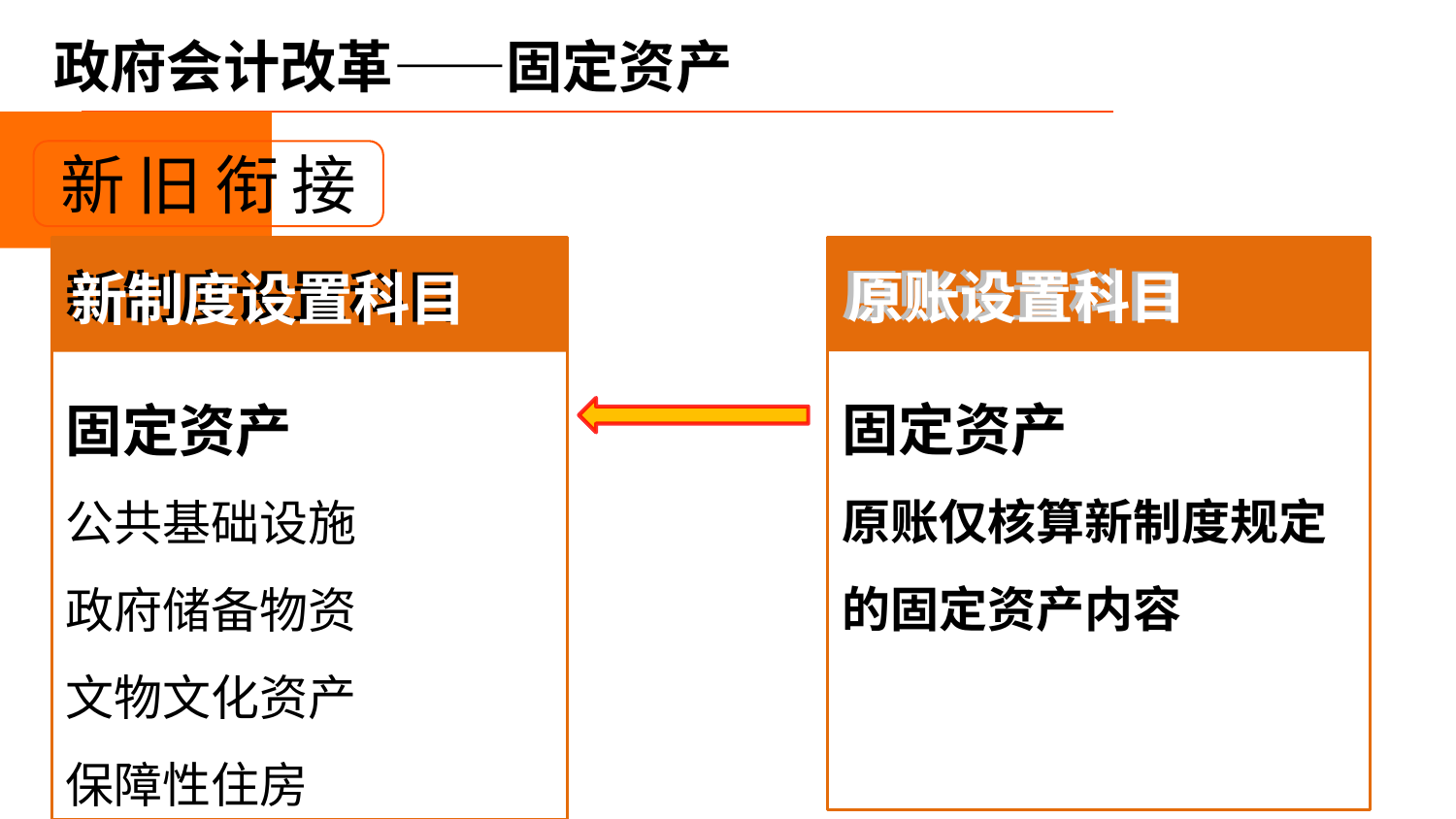

# 政府会计改革——固定资产

新旧衔接

固定资产
原账仅核算新制度规定的固定资产内容

原账设置科目
新制度设置科目

固定资产
公共基础设施
政府储备物资
文物文化资产
保障性住房
原账设置科目
新制度设置科目